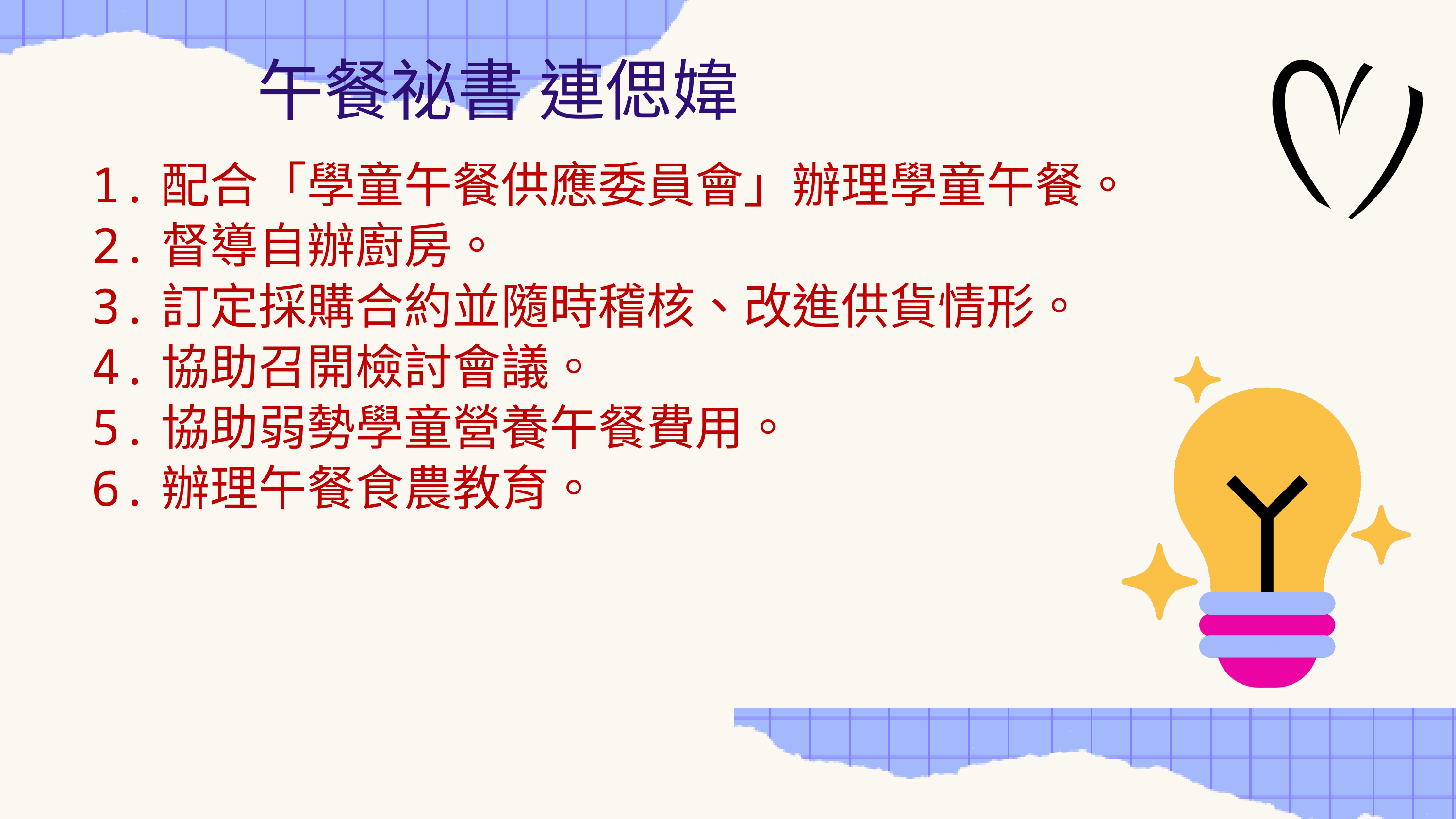

午餐祕書 連偲媁

1.配合「學童午餐供應委員會」辦理學童午餐。
2.督導自辦廚房。
3.訂定採購合約並隨時稽核、改進供貨情形。
4.協助召開檢討會議。
5.協助弱勢學童營養午餐費用。
6.辦理午餐食農教育。